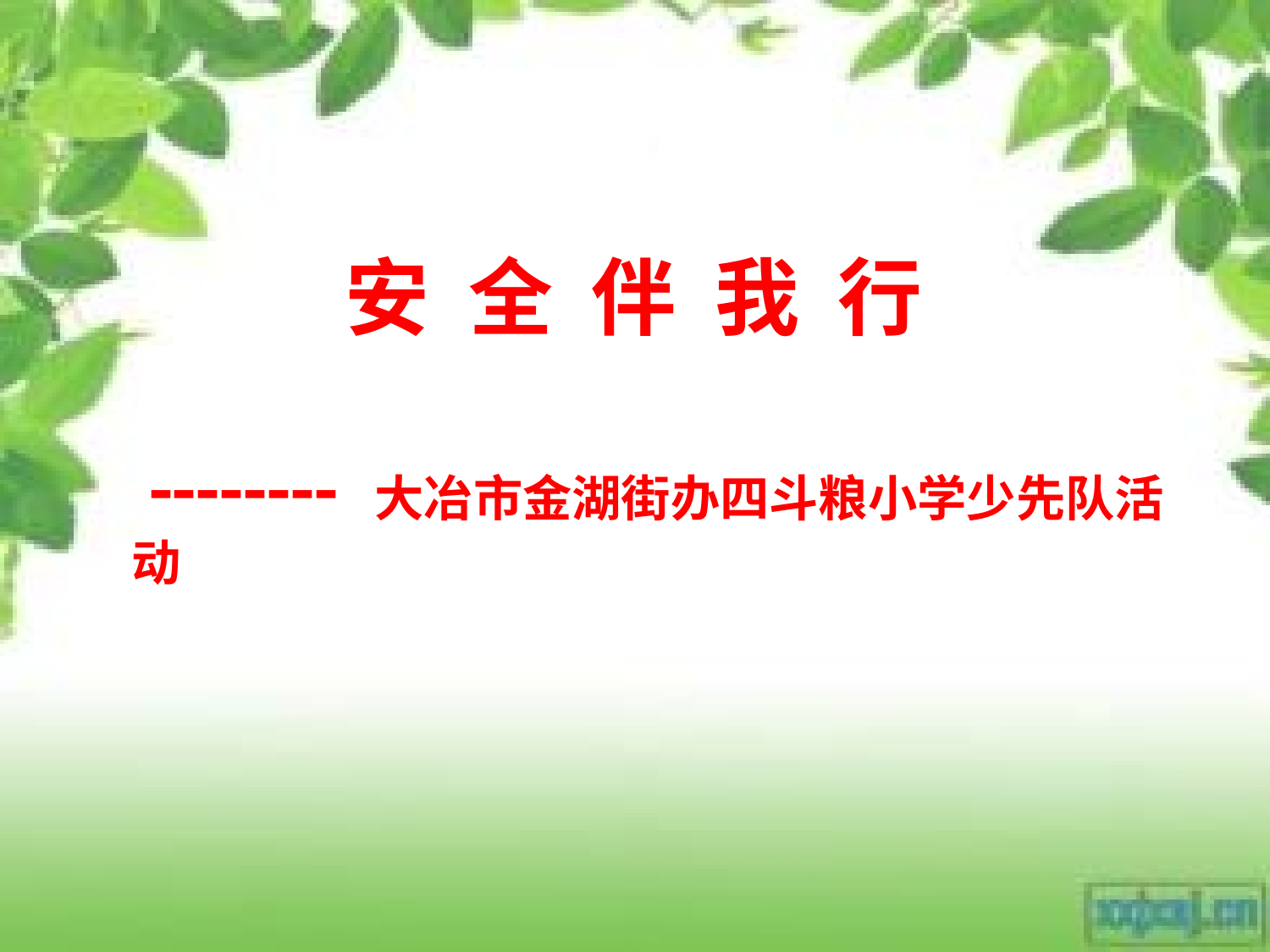

安  全  伴  我  行

 -------- 大冶市金湖街办四斗粮小学少先队活动